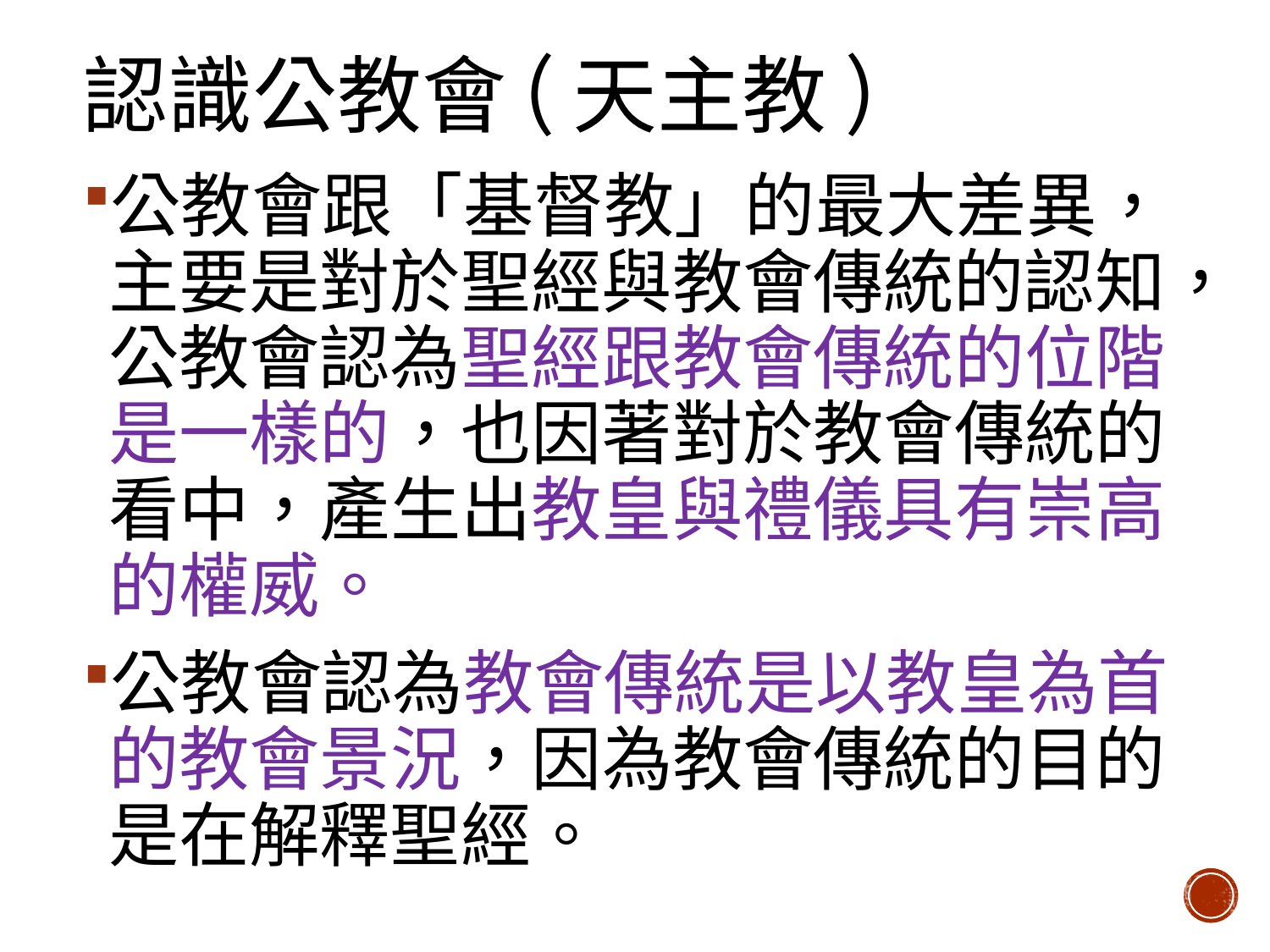

# 認識公教會(天主教)
公教會跟「基督教」的最大差異，主要是對於聖經與教會傳統的認知，公教會認為聖經跟教會傳統的位階是一樣的，也因著對於教會傳統的看中，產生出教皇與禮儀具有崇高的權威。
公教會認為教會傳統是以教皇為首的教會景況，因為教會傳統的目的是在解釋聖經。